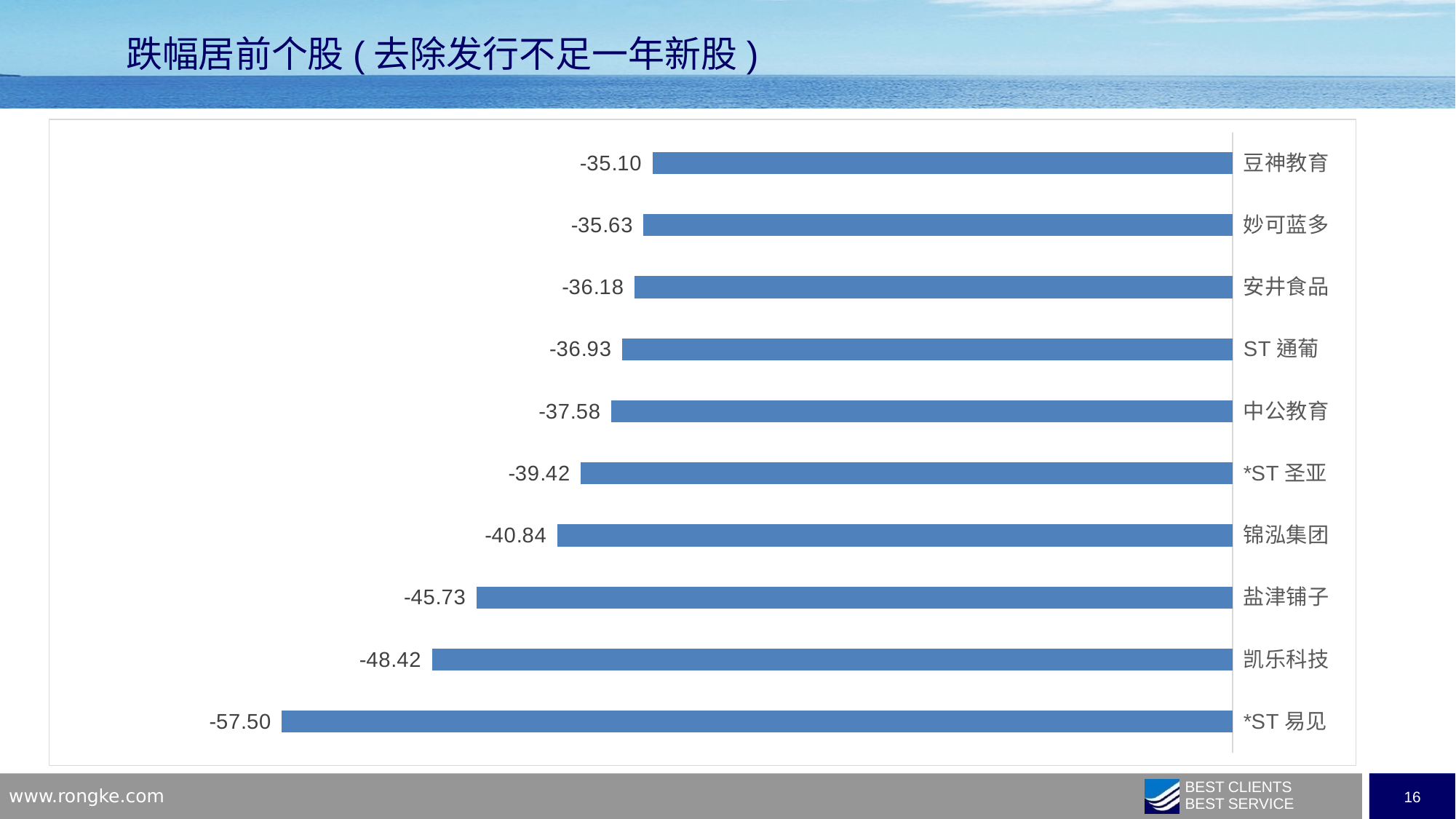

跌幅居前个股(去除发行不足一年新股)

### Chart

| Category |  |
|---|---|
| *ST易见 | -57.5042 |
| 凯乐科技 | -48.4234 |
| 盐津铺子 | -45.728 |
| 锦泓集团 | -40.8428 |
| *ST圣亚 | -39.424 |
| 中公教育 | -37.5778 |
| ST通葡 | -36.9338 |
| 安井食品 | -36.1768 |
| 妙可蓝多 | -35.6304 |
| 豆神教育 | -35.097 |